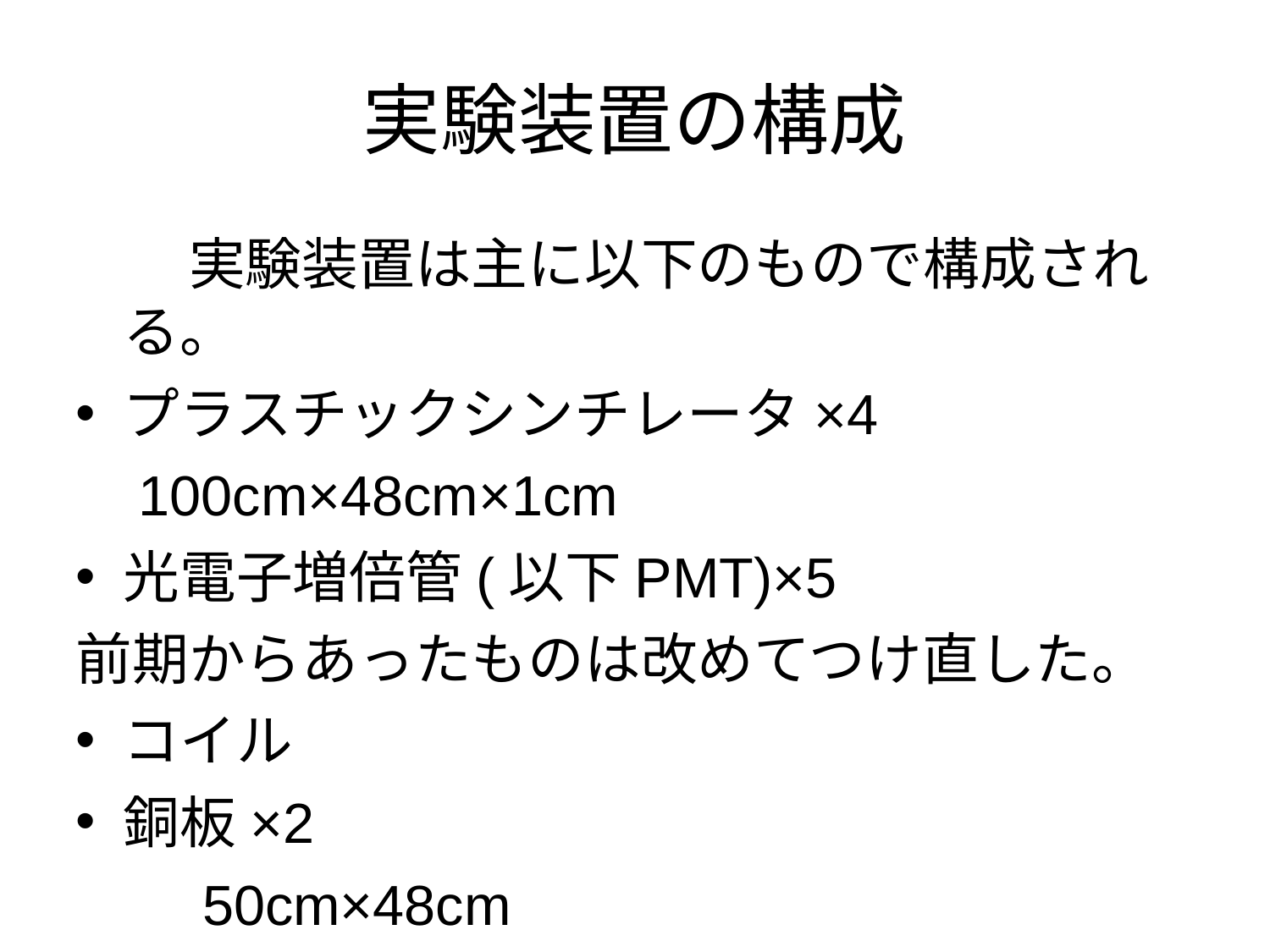

# 実験装置の構成
　　実験装置は主に以下のもので構成される。
プラスチックシンチレータ×4
    100cm×48cm×1cm
光電子増倍管(以下PMT)×5
前期からあったものは改めてつけ直した。
コイル
銅板×2
　　50cm×48cm